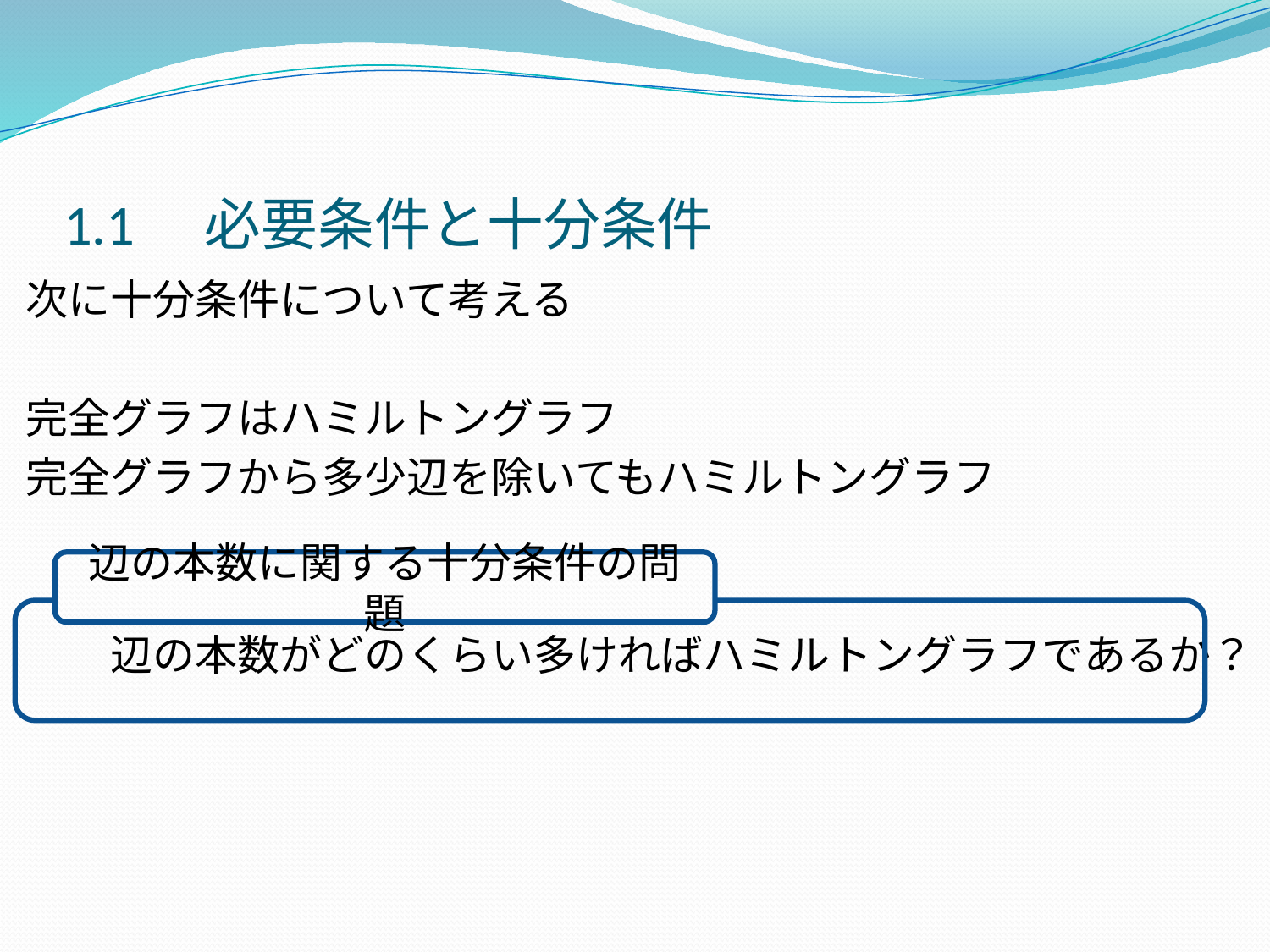

1.1　必要条件と十分条件
次に十分条件について考える

完全グラフはハミルトングラフ
完全グラフから多少辺を除いてもハミルトングラフ

　　辺の本数がどのくらい多ければハミルトングラフであるか？

辺の本数に関する十分条件の問題